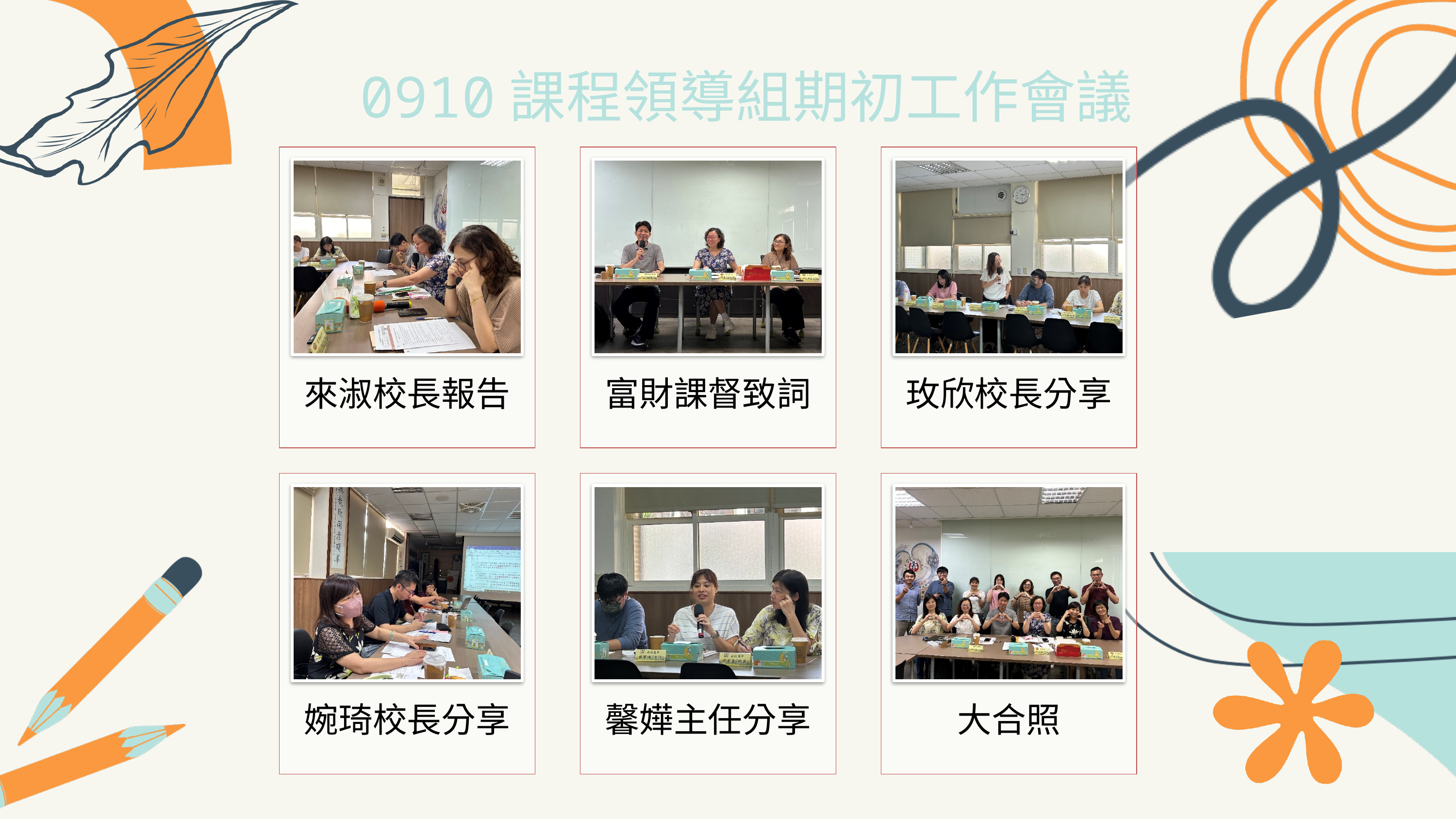

0910課程領導組期初工作會議
來淑校長報告
富財課督致詞
玫欣校長分享
婉琦校長分享
馨嬅主任分享
大合照